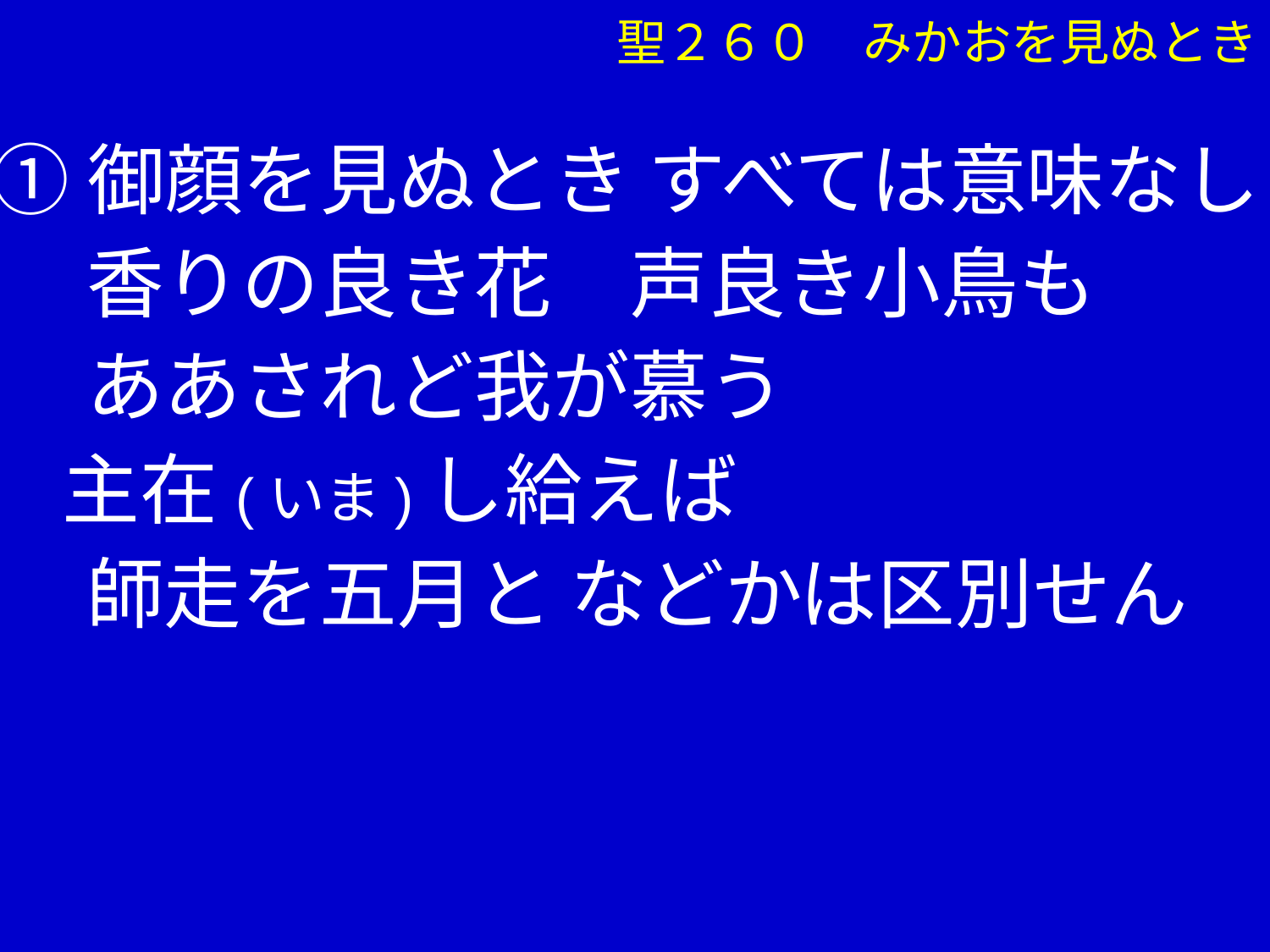

聖２６０　みかおを見ぬとき
①御顔を見ぬとき すべては意味なし
　 香りの良き花　声良き小鳥も
　 ああされど我が慕う
   主在(いま)し給えば
　 師走を五月と などかは区別せん